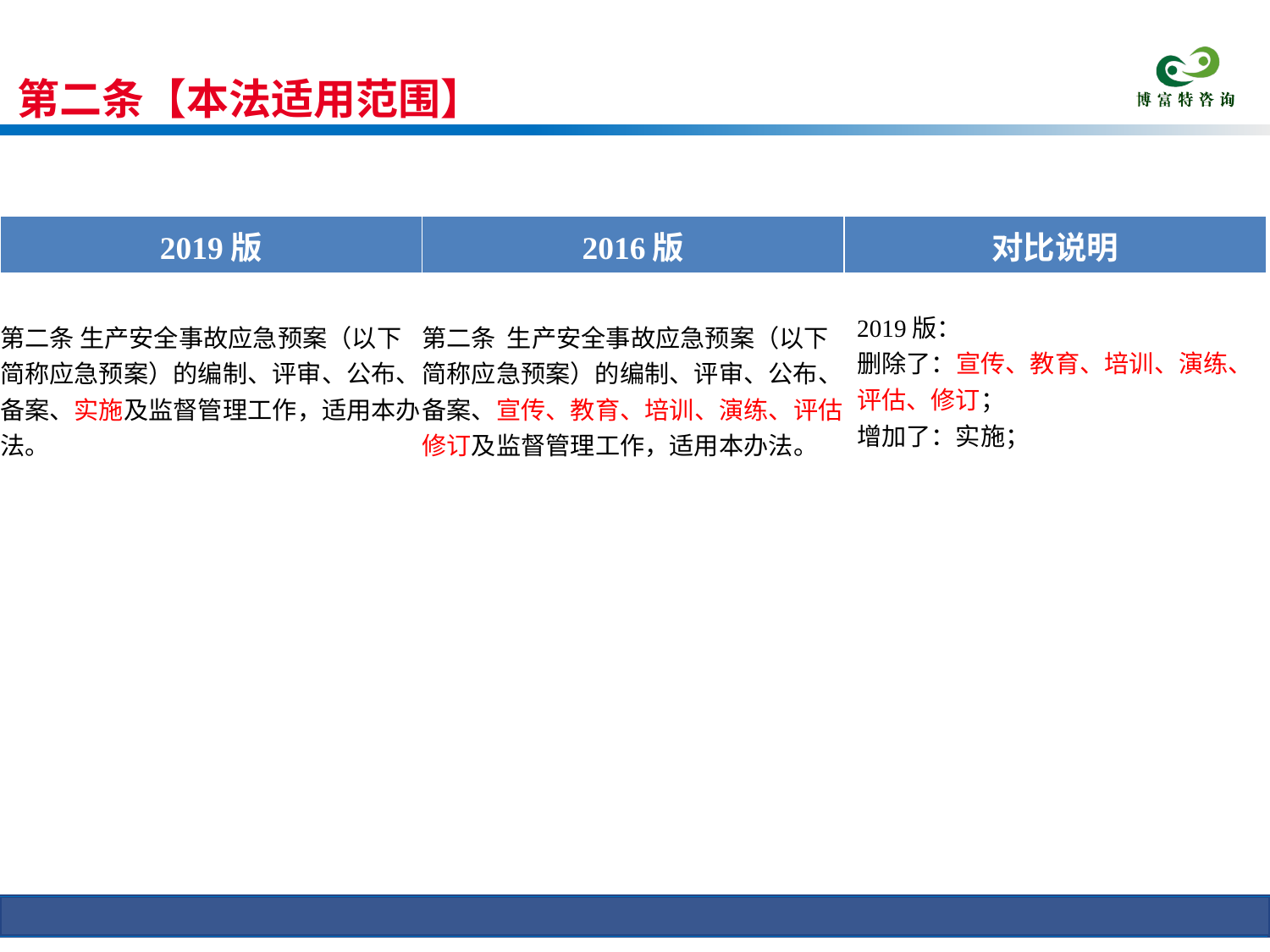

第二条【本法适用范围】
条文对比
| 2019版 | 2016版 | 对比说明 |
| --- | --- | --- |
| 第二条 生产安全事故应急预案（以下简称应急预案）的编制、评审、公布、备案、实施及监督管理工作，适用本办法。 | 第二条 生产安全事故应急预案（以下简称应急预案）的编制、评审、公布、备案、宣传、教育、培训、演练、评估、修订及监督管理工作，适用本办法。 | 2019版： 删除了：宣传、教育、培训、演练、评估、修订； 增加了：实施； |